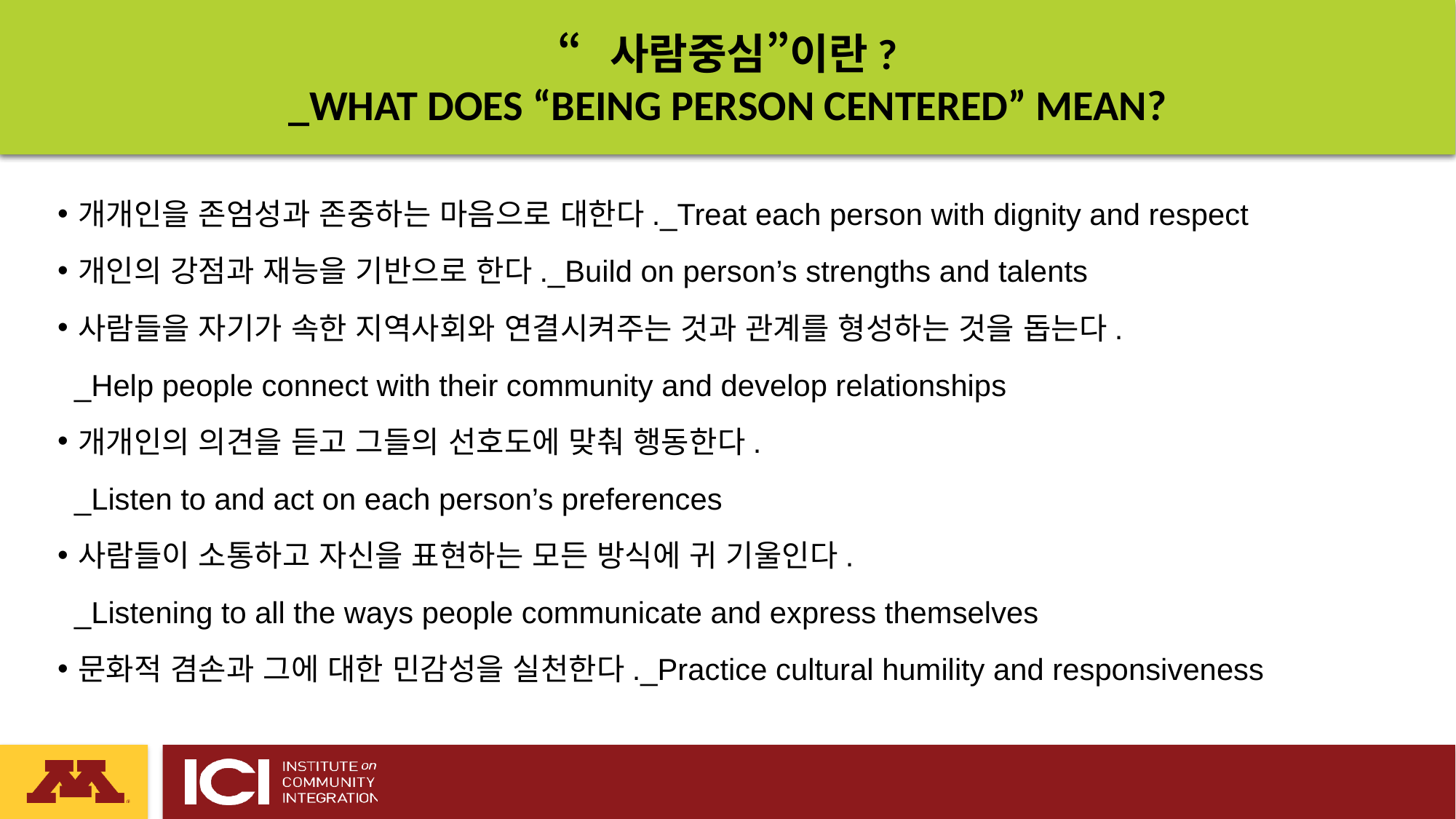

# “사람중심”이란? _WHAT DOES “BEING PERSON CENTERED” MEAN?
개개인을 존엄성과 존중하는 마음으로 대한다._Treat each person with dignity and respect
개인의 강점과 재능을 기반으로 한다._Build on person’s strengths and talents
사람들을 자기가 속한 지역사회와 연결시켜주는 것과 관계를 형성하는 것을 돕는다.
  _Help people connect with their community and develop relationships
개개인의 의견을 듣고 그들의 선호도에 맞춰 행동한다.
  _Listen to and act on each person’s preferences
사람들이 소통하고 자신을 표현하는 모든 방식에 귀 기울인다.
  _Listening to all the ways people communicate and express themselves
문화적 겸손과 그에 대한 민감성을 실천한다._Practice cultural humility and responsiveness